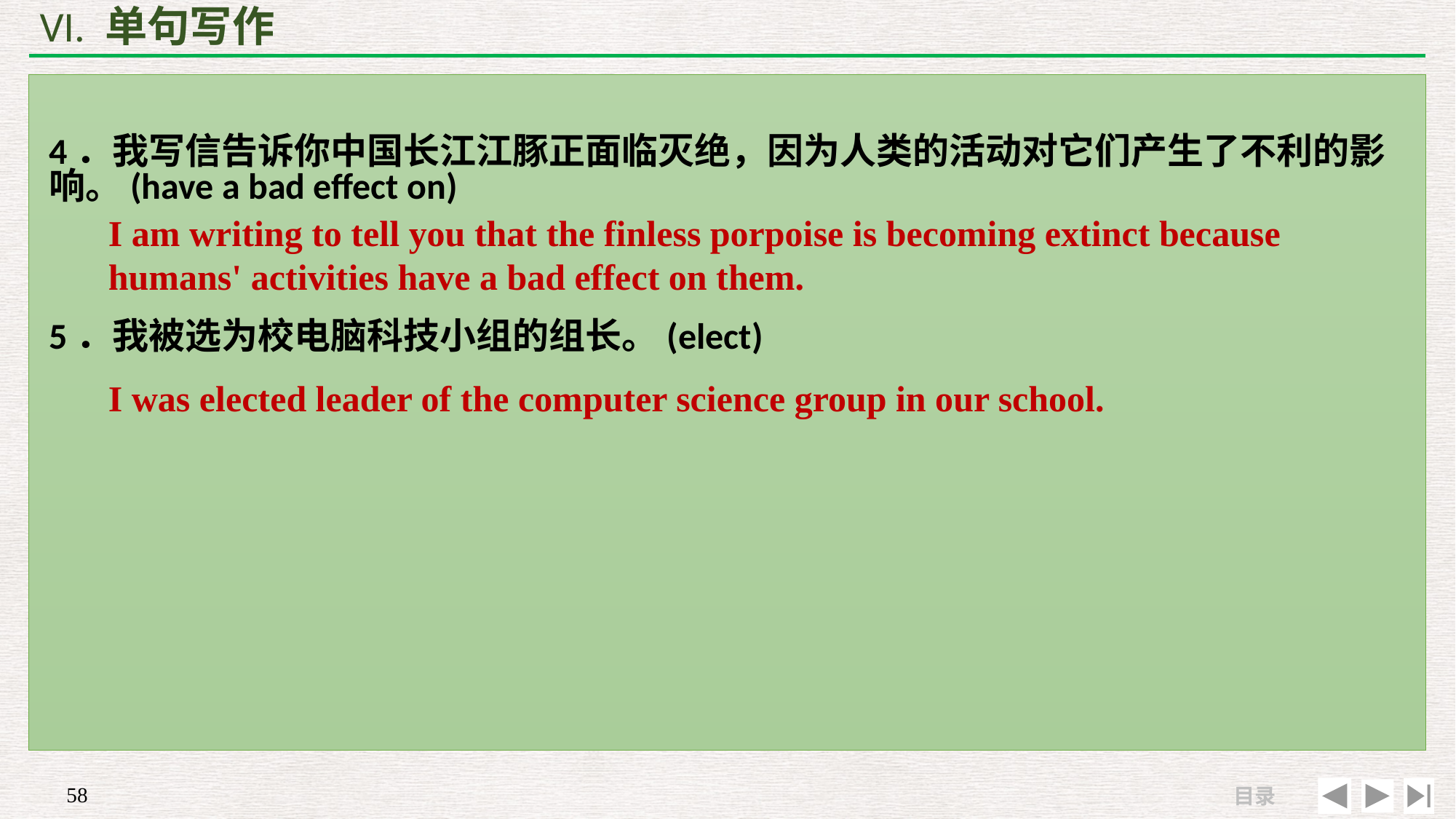

# VI. 单句写作

4．我写信告诉你中国长江江豚正面临灭绝，因为人类的活动对它们产生了不利的影响。(have a bad effect on)

5．我被选为校电脑科技小组的组长。(elect)
I am writing to tell you that the finless porpoise is becoming extinct because humans' activities have a bad effect on them.
I was elected leader of the computer science group in our school.